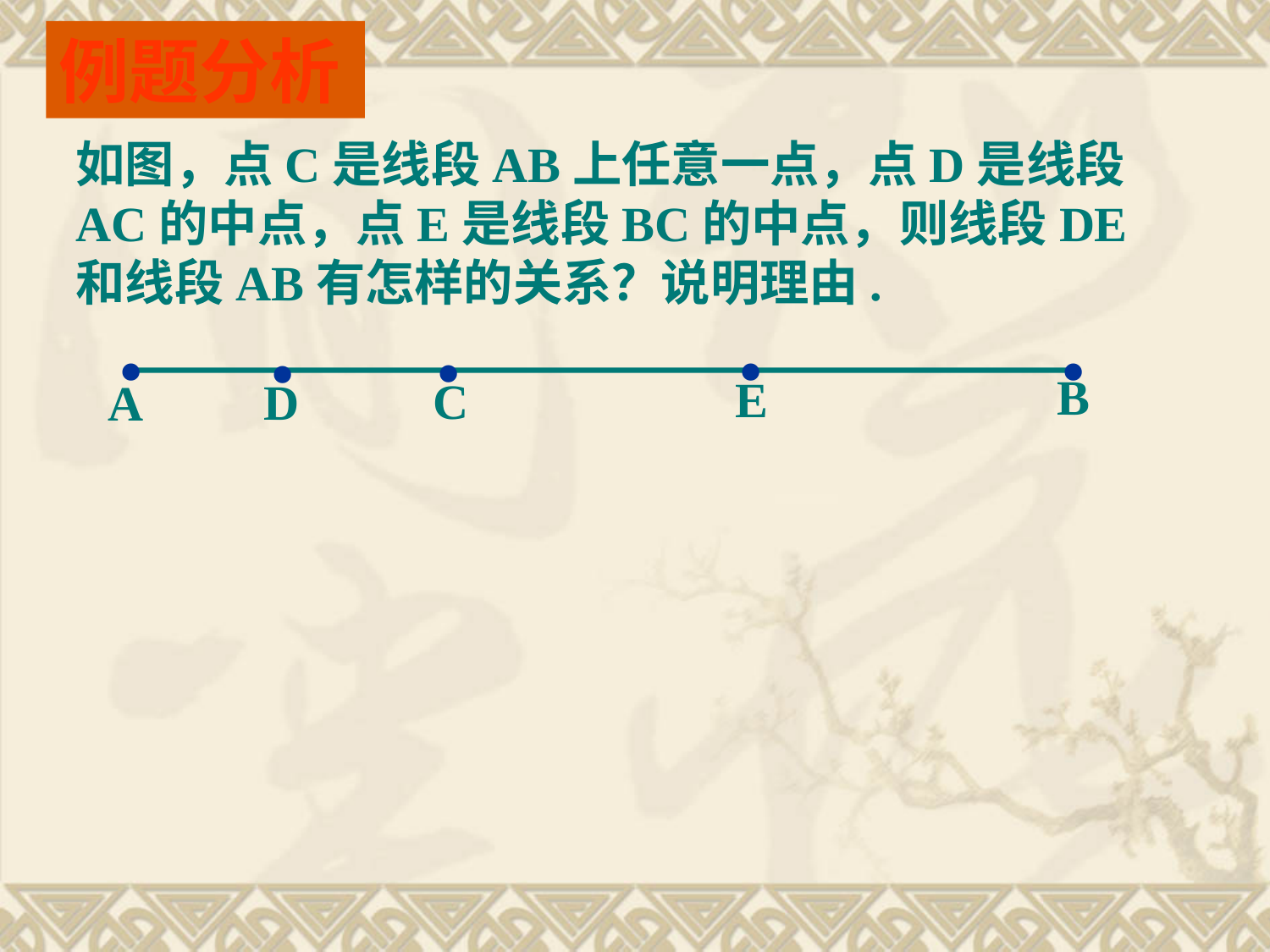

例题分析
如图，点C是线段AB上任意一点，点D是线段AC的中点，点E是线段BC的中点，则线段DE和线段AB有怎样的关系？说明理由.
.
.
.
.
.
B
E
C
D
A